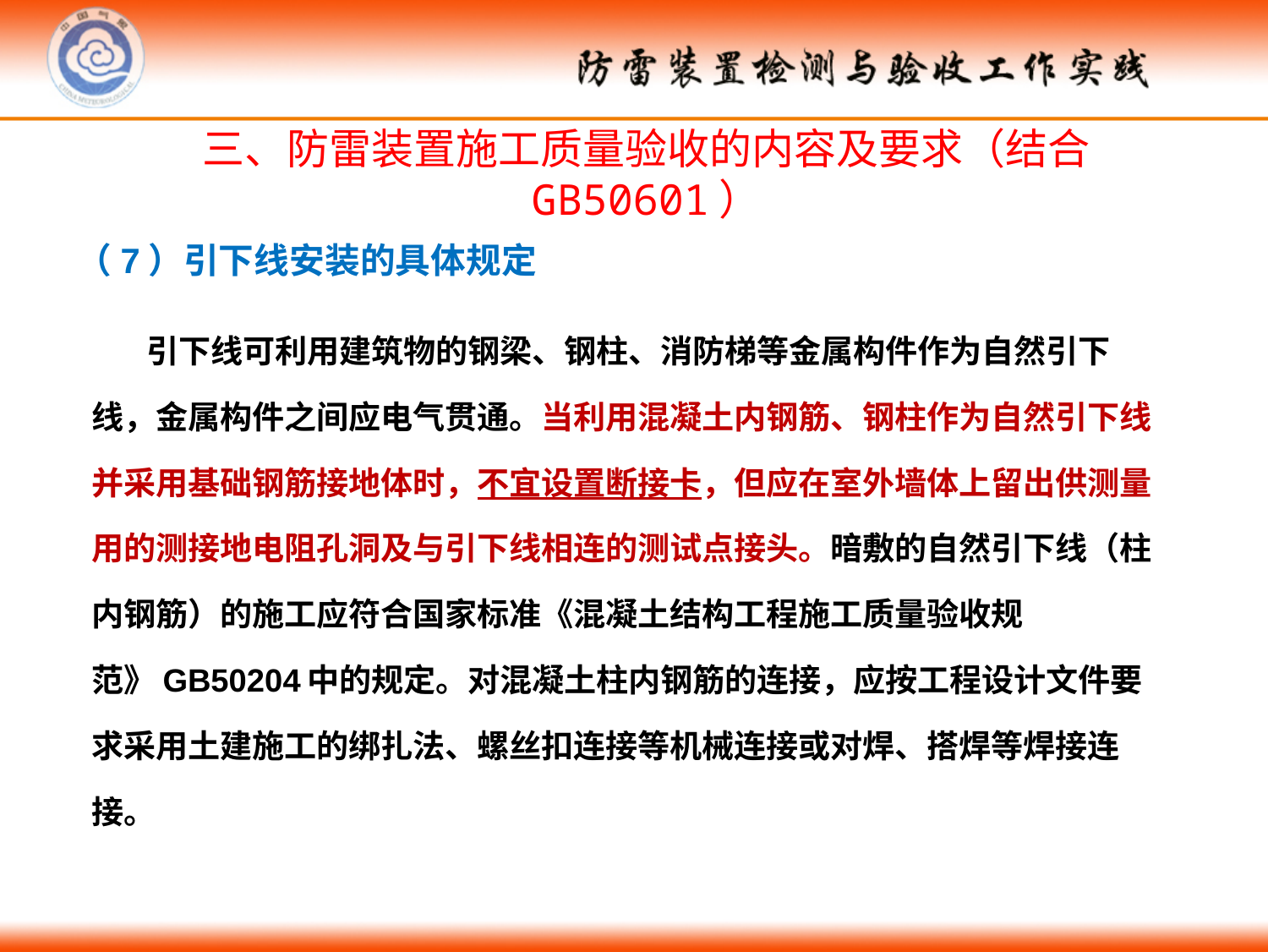

三、防雷装置施工质量验收的内容及要求（结合GB50601）
（7）引下线安装的具体规定
       引下线可利用建筑物的钢梁、钢柱、消防梯等金属构件作为自然引下线，金属构件之间应电气贯通。当利用混凝土内钢筋、钢柱作为自然引下线并采用基础钢筋接地体时，不宜设置断接卡，但应在室外墙体上留出供测量用的测接地电阻孔洞及与引下线相连的测试点接头。暗敷的自然引下线（柱内钢筋）的施工应符合国家标准《混凝土结构工程施工质量验收规范》GB50204中的规定。对混凝土柱内钢筋的连接，应按工程设计文件要求采用土建施工的绑扎法、螺丝扣连接等机械连接或对焊、搭焊等焊接连接。